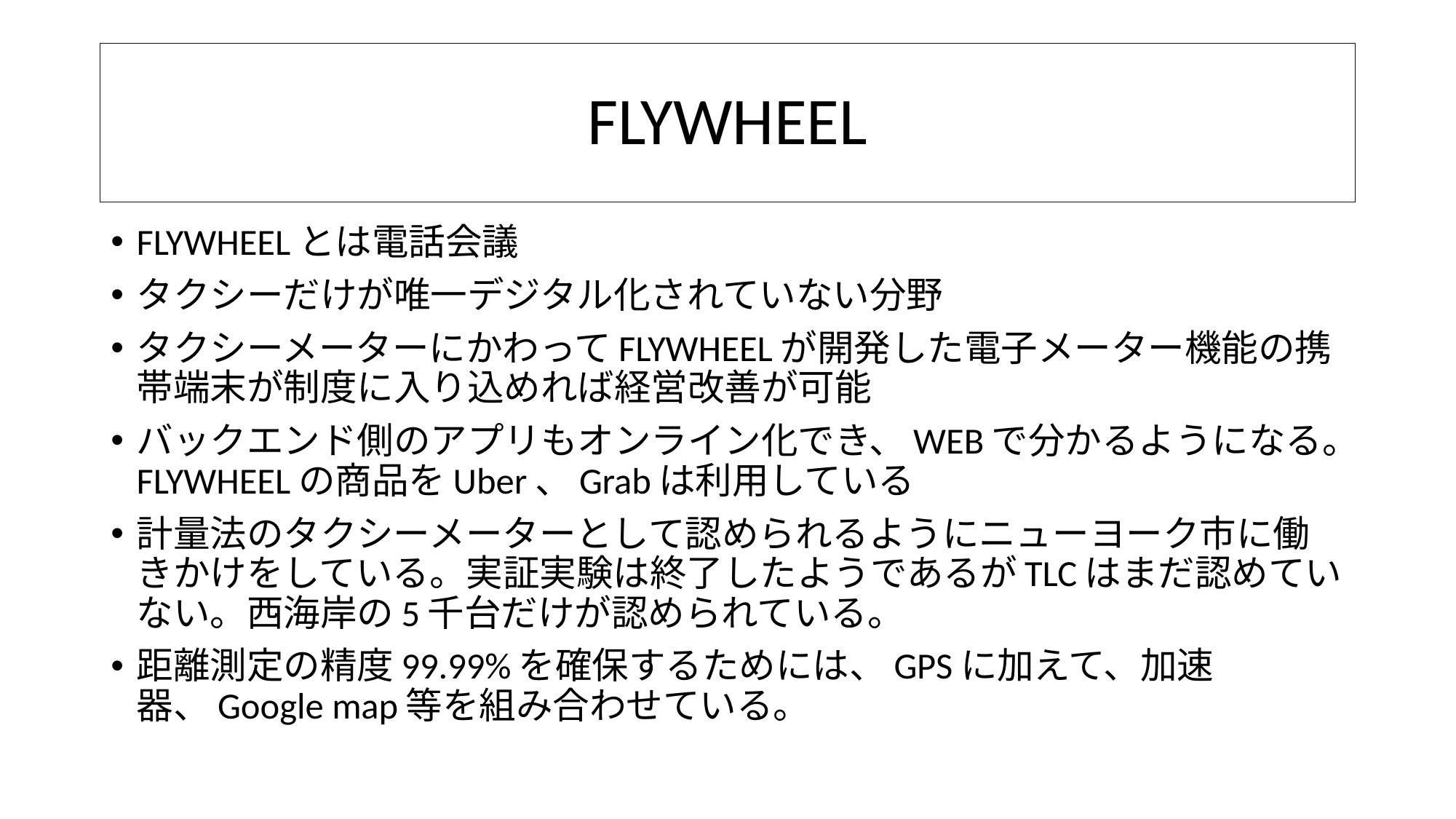

# FLYWHEEL
FLYWHEELとは電話会議
タクシーだけが唯一デジタル化されていない分野
タクシーメーターにかわってFLYWHEELが開発した電子メーター機能の携帯端末が制度に入り込めれば経営改善が可能
バックエンド側のアプリもオンライン化でき、WEBで分かるようになる。FLYWHEELの商品をUber、Grabは利用している
計量法のタクシーメーターとして認められるようにニューヨーク市に働きかけをしている。実証実験は終了したようであるがTLCはまだ認めていない。西海岸の5千台だけが認められている。
距離測定の精度99.99%を確保するためには、GPSに加えて、加速器、Google map等を組み合わせている。